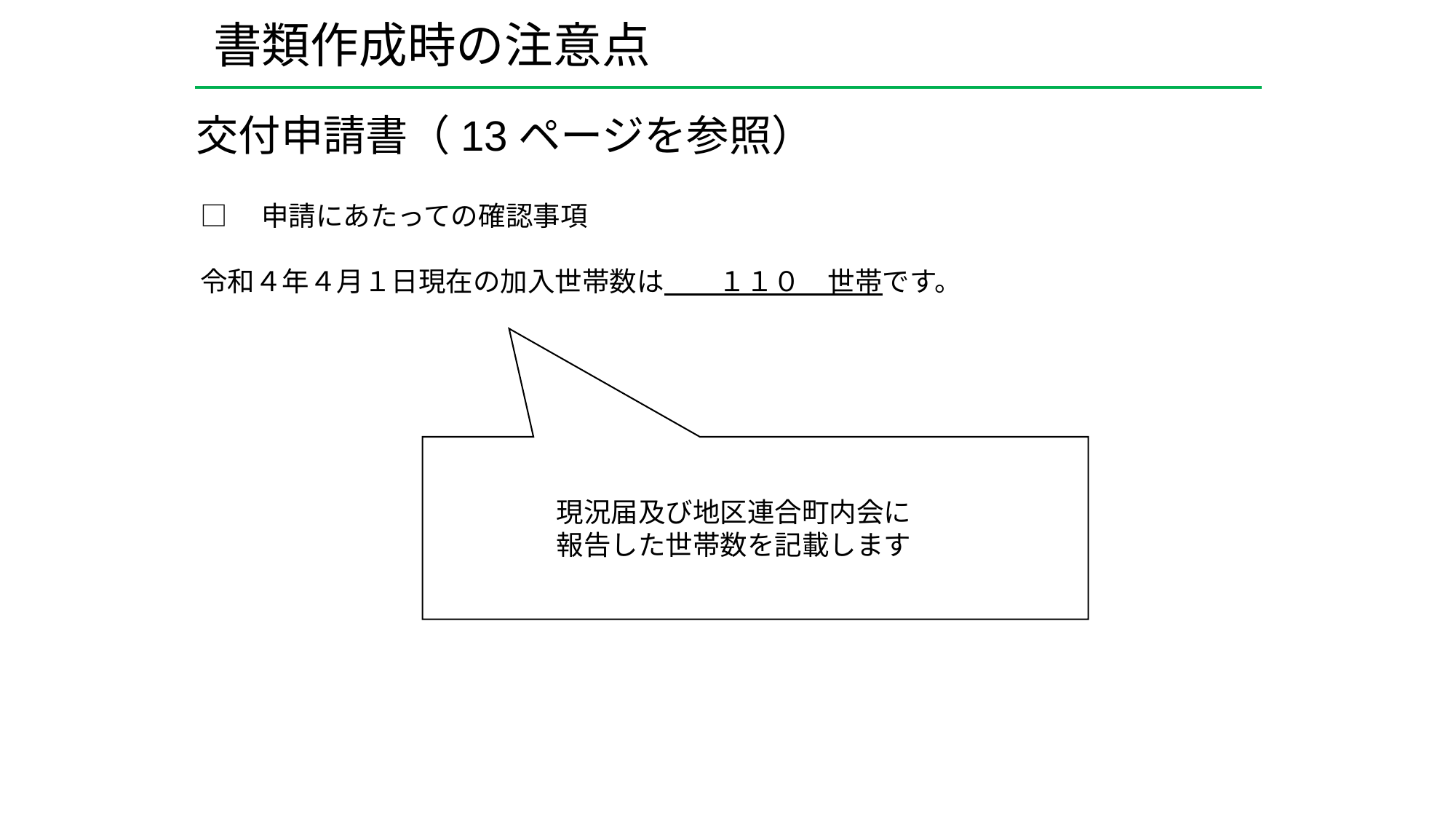

書類作成時の注意点
交付申請書（13ページを参照）
□　申請にあたっての確認事項

令和４年４月１日現在の加入世帯数は　　１１０　世帯です。

現況届及び地区連合町内会に
報告した世帯数を記載します